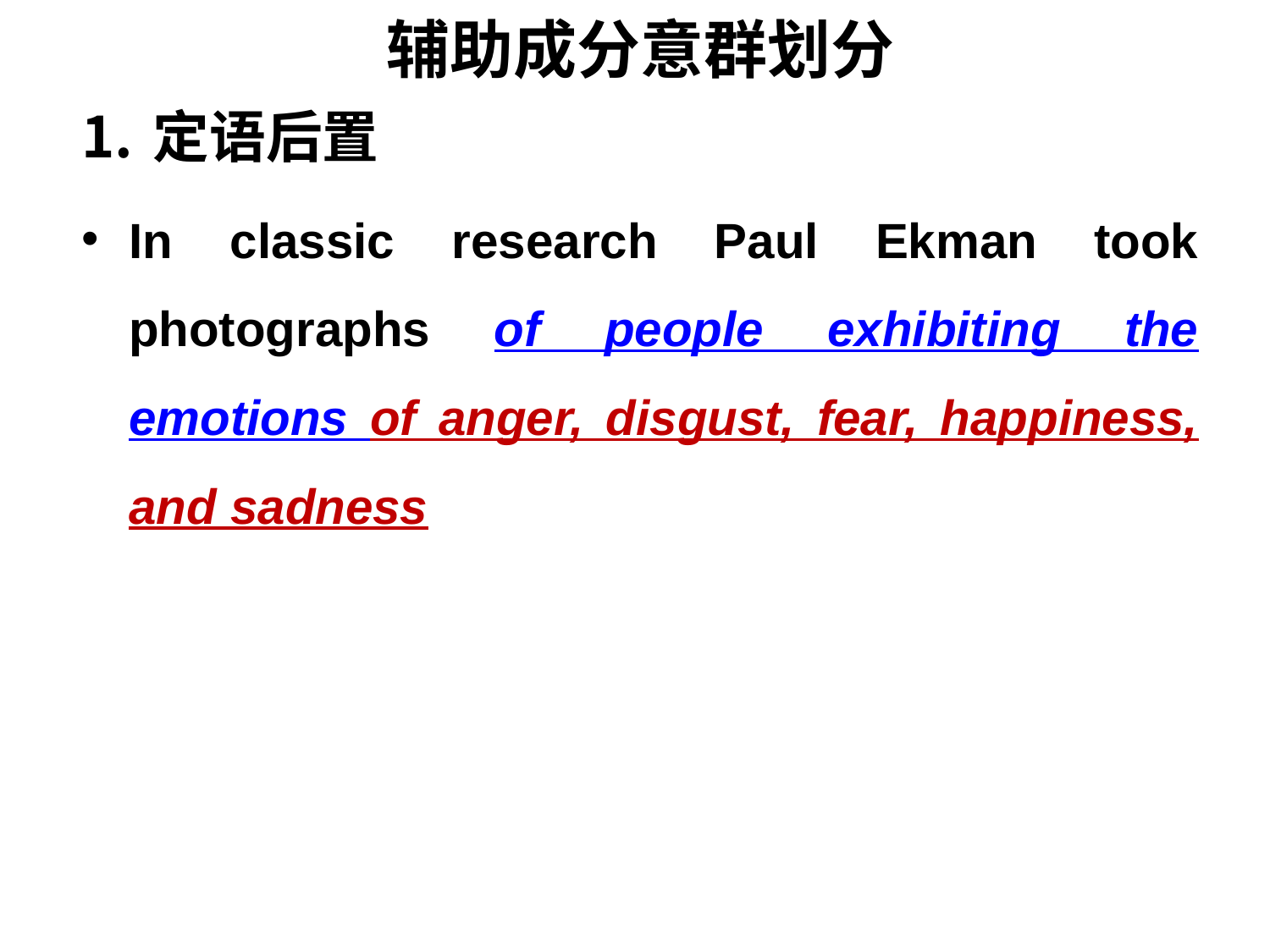

辅助成分意群划分
定语后置
In classic research Paul Ekman took photographs of people exhibiting the emotions of anger, disgust, fear, happiness, and sadness